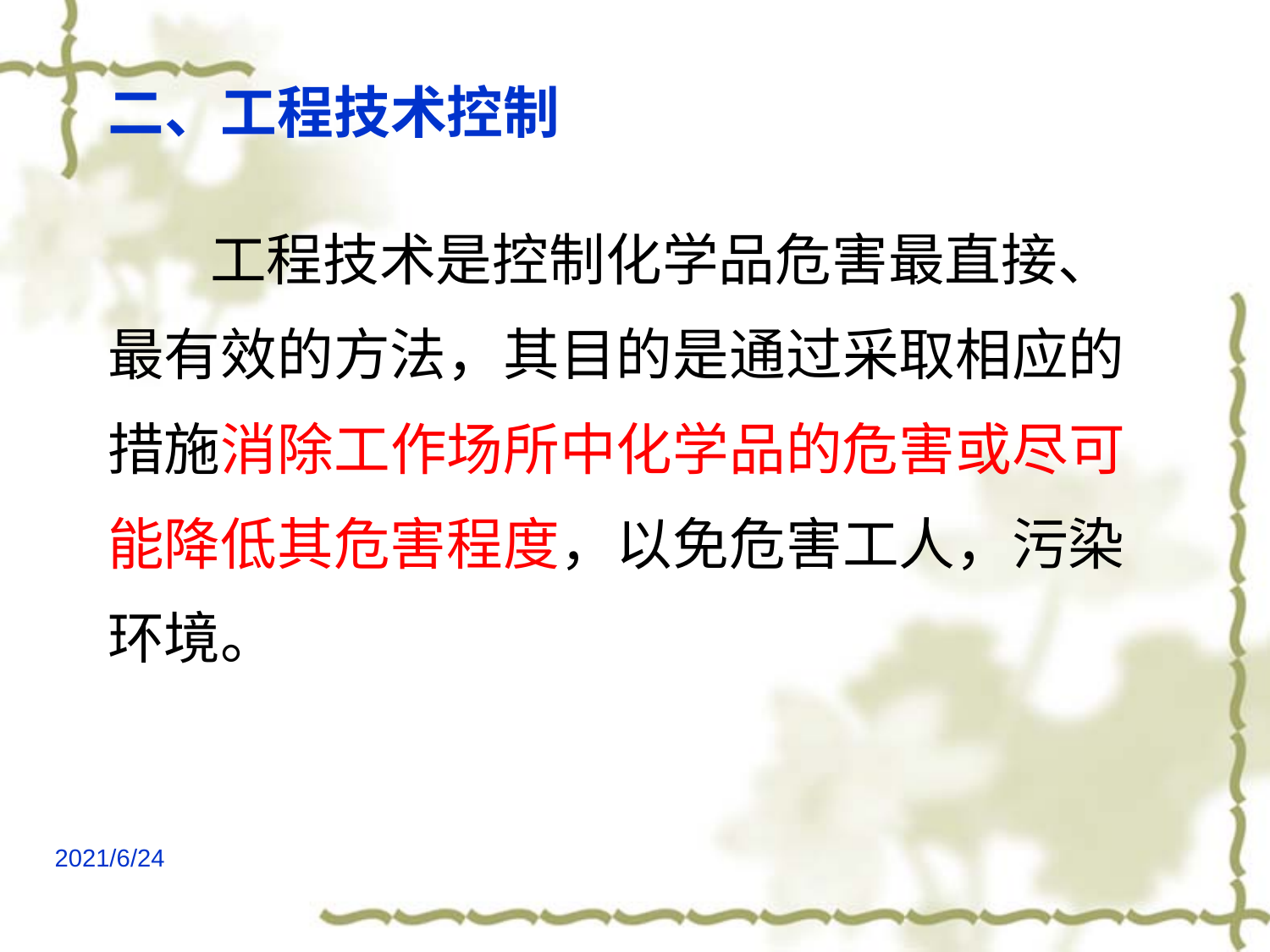

# 二、工程技术控制
       工程技术是控制化学品危害最直接、最有效的方法，其目的是通过采取相应的措施消除工作场所中化学品的危害或尽可能降低其危害程度，以免危害工人，污染环境。

2021/6/24